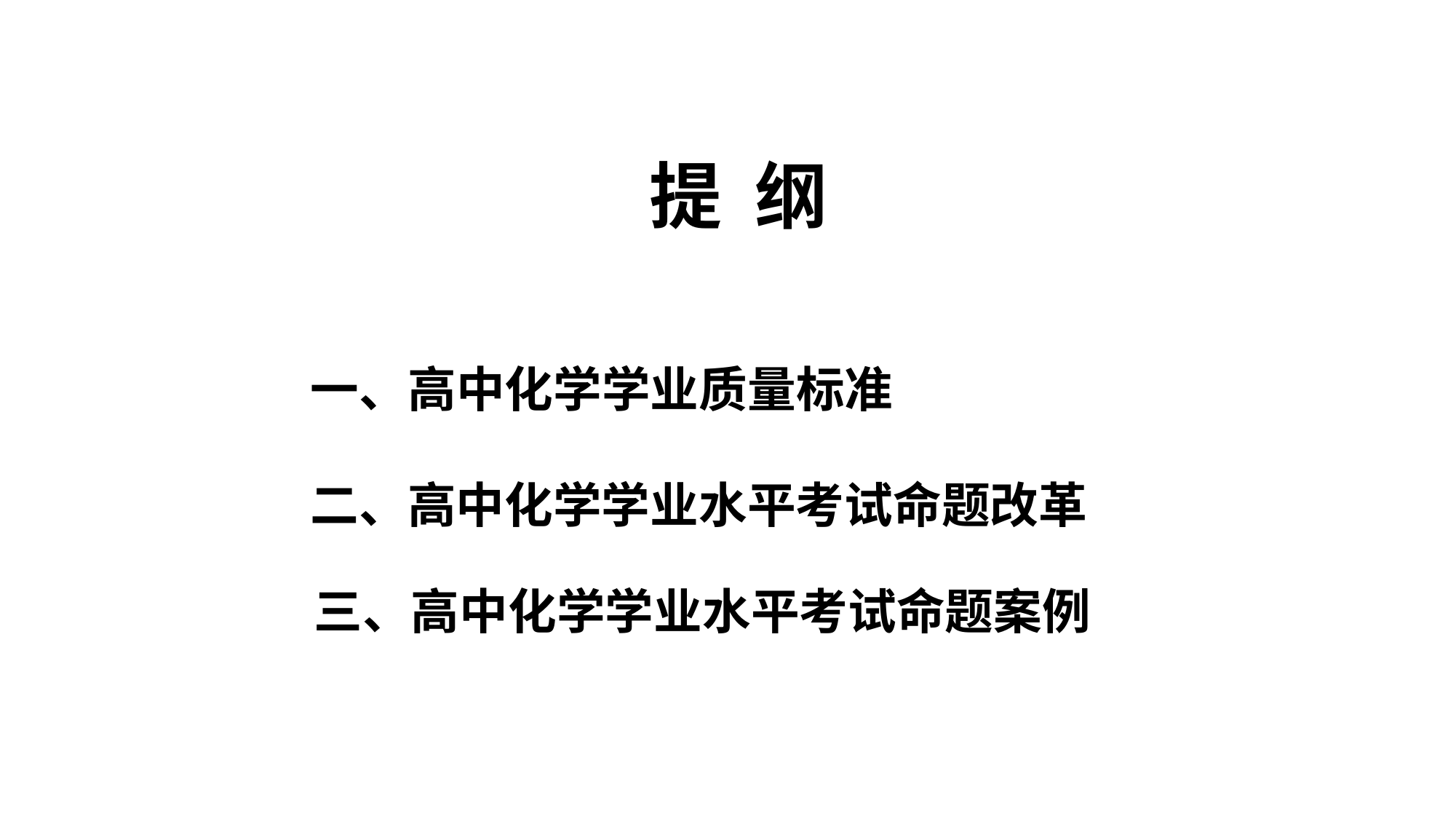

提  纲
一、高中化学学业质量标准
二、高中化学学业水平考试命题改革
三、高中化学学业水平考试命题案例